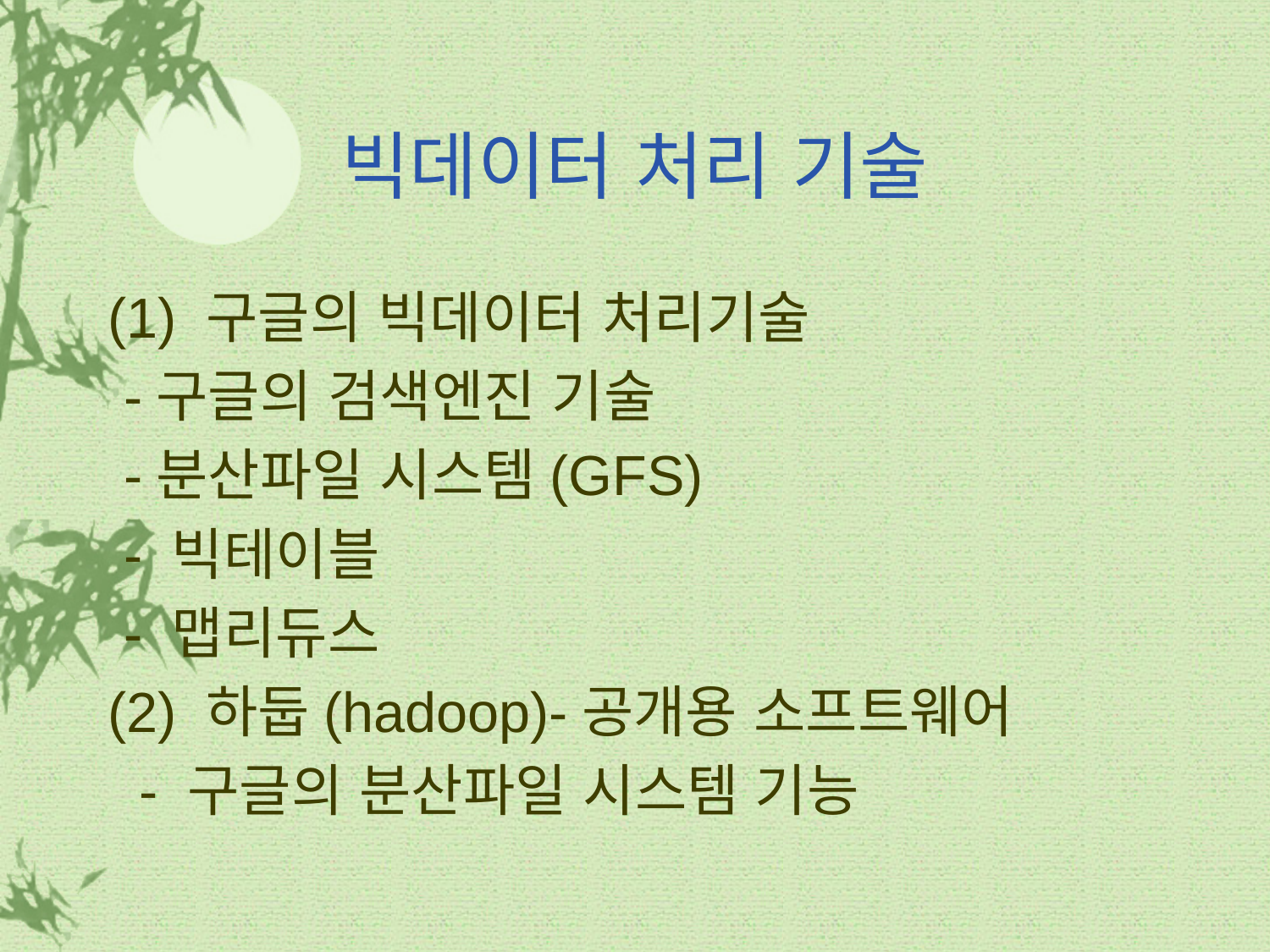

# 빅데이터 처리 기술
(1) 구글의 빅데이터 처리기술
 -구글의 검색엔진 기술
 -분산파일 시스템(GFS)
 - 빅테이블
 - 맵리듀스
(2) 하둡(hadoop)-공개용 소프트웨어
  - 구글의 분산파일 시스템 기능